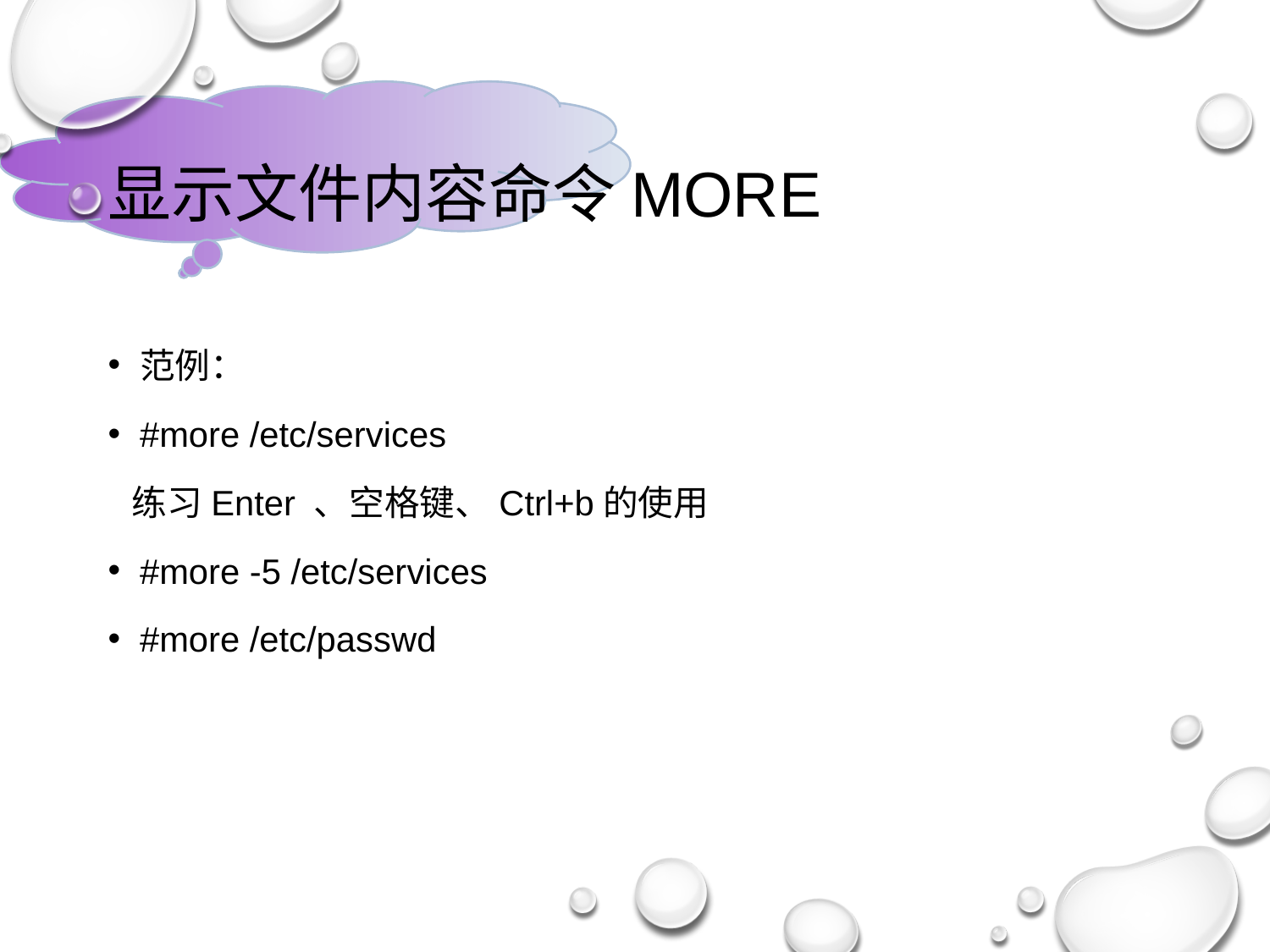

# 显示文件内容命令more
范例：
#more /etc/services
  练习Enter 、空格键、Ctrl+b的使用
#more -5 /etc/services
#more /etc/passwd